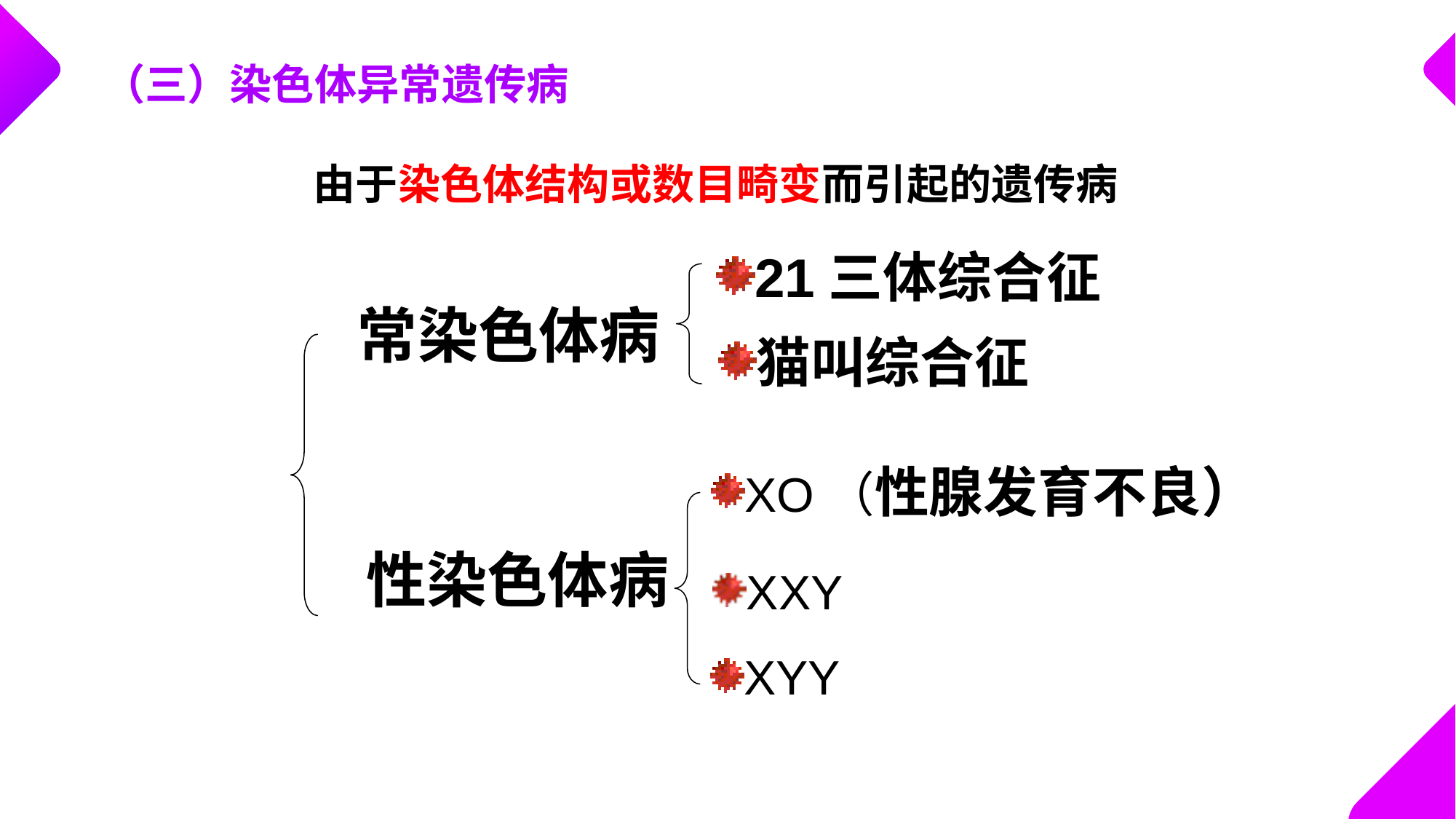

（三）染色体异常遗传病
由于染色体结构或数目畸变而引起的遗传病
21三体综合征

常染色体病

性染色体病
猫叫综合征
XO（性腺发育不良）

XXY
XYY